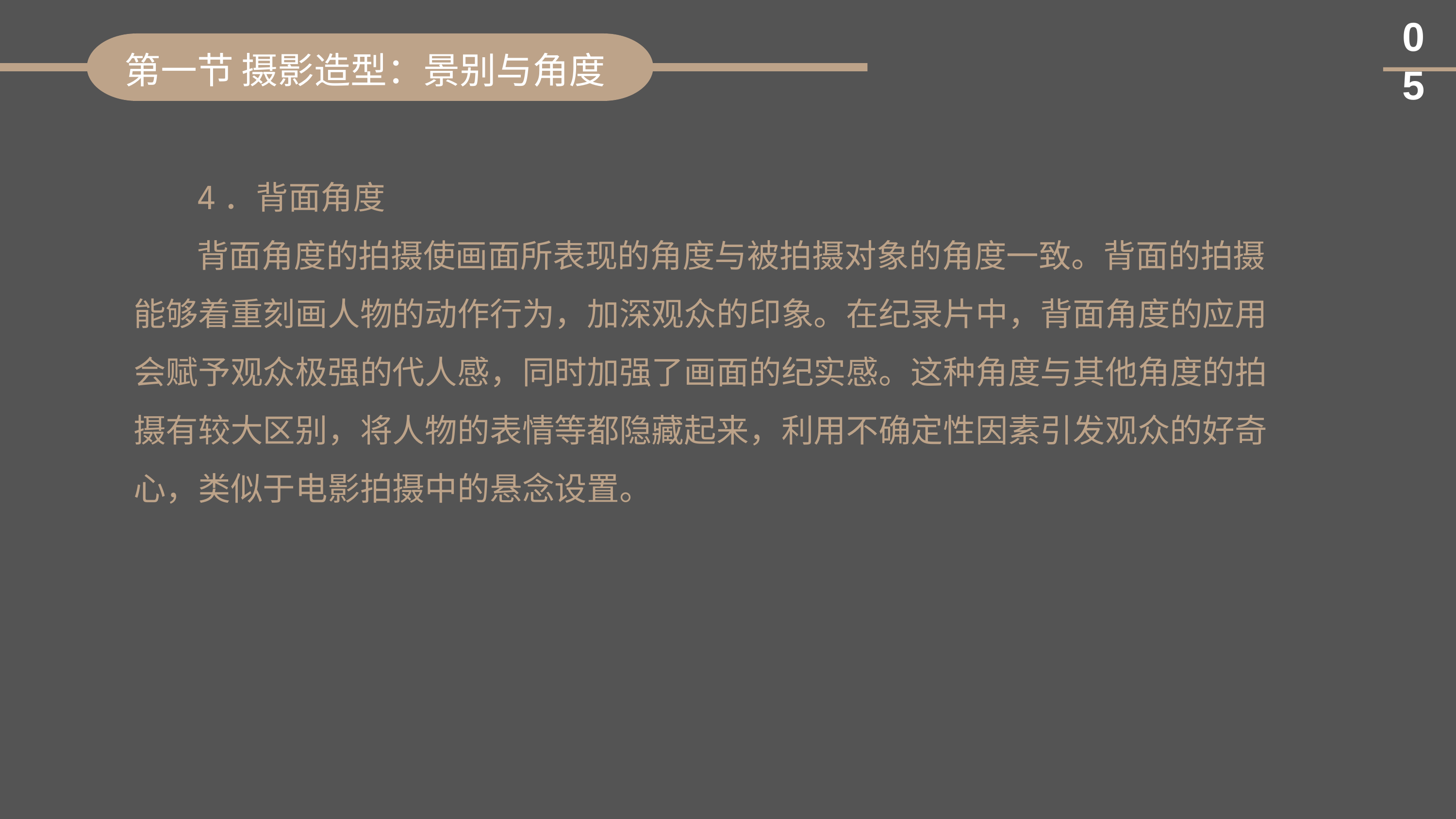

05

第一节 摄影造型：景别与角度

4．背面角度
背面角度的拍摄使画面所表现的角度与被拍摄对象的角度一致。背面的拍摄能够着重刻画人物的动作行为，加深观众的印象。在纪录片中，背面角度的应用会赋予观众极强的代人感，同时加强了画面的纪实感。这种角度与其他角度的拍摄有较大区别，将人物的表情等都隐藏起来，利用不确定性因素引发观众的好奇心，类似于电影拍摄中的悬念设置。